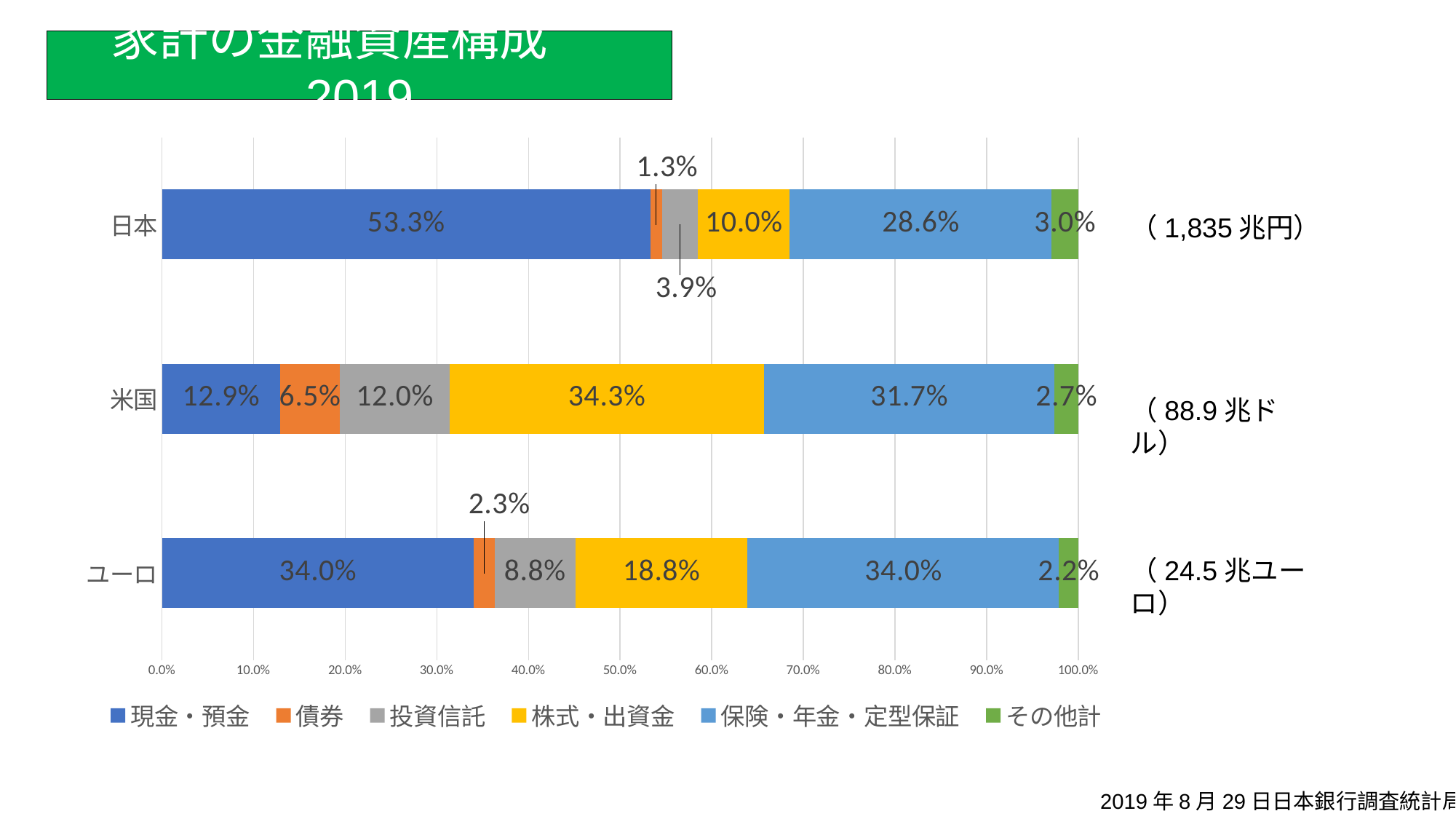

家計の金融資産構成　2019

### Chart

| Category | 現金・預金 | 債券 | 投資信託 | 株式・出資金 | 保険・年金・定型保証 | その他計 |
|---|---|---|---|---|---|---|
| ユーロ | 0.34 | 0.023 | 0.088 | 0.188 | 0.34 | 0.022 |
| 米国 | 0.129 | 0.065 | 0.12 | 0.343 | 0.317 | 0.027 |
| 日本 | 0.533 | 0.013 | 0.039 | 0.1 | 0.286 | 0.03 |
（1,835兆円）
（88.9兆ドル）
（24.5兆ユーロ）
2019年8月29日日本銀行調査統計局